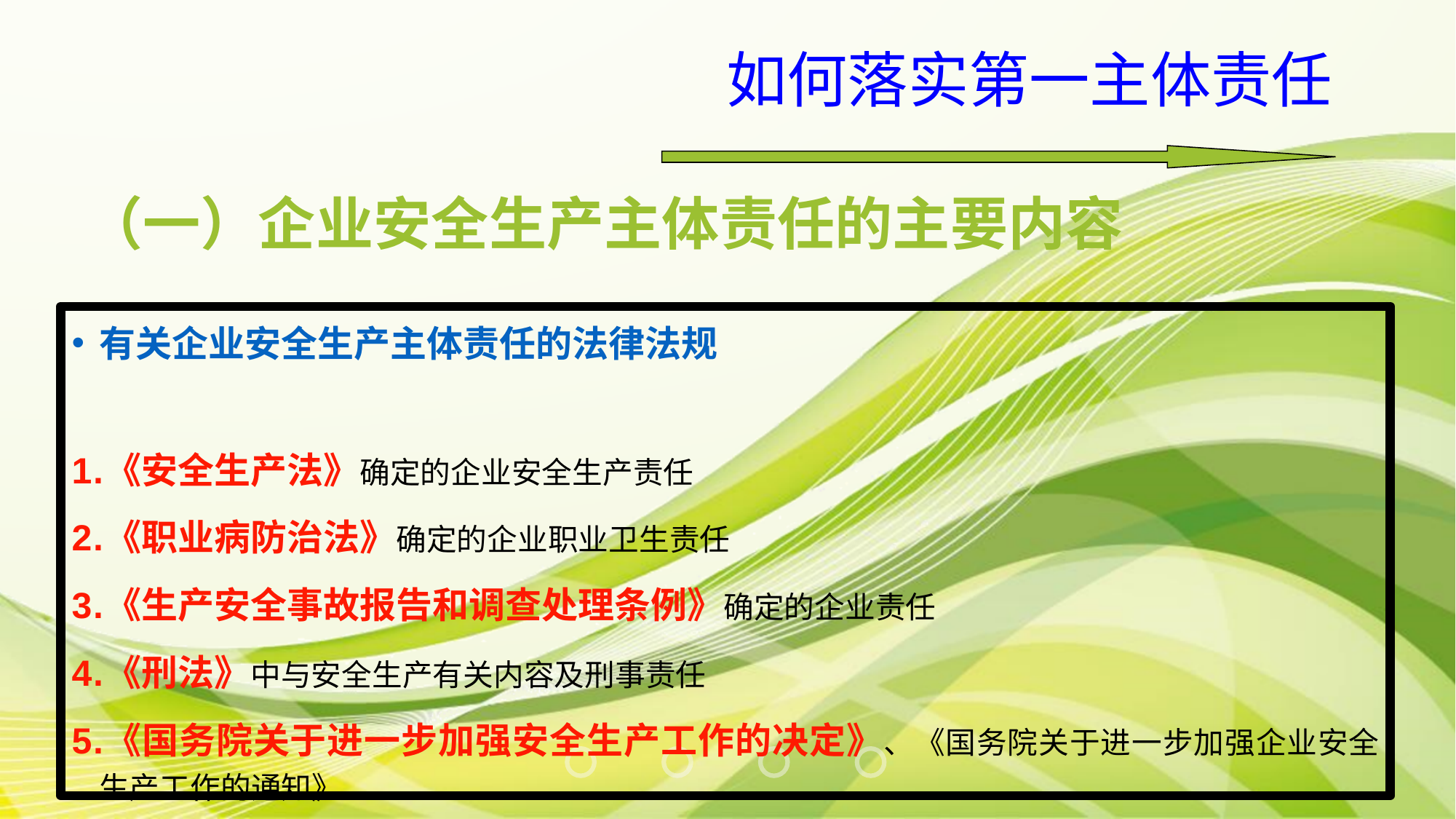

如何落实第一主体责任

（一）企业安全生产主体责任的主要内容
有关企业安全生产主体责任的法律法规

《安全生产法》确定的企业安全生产责任
《职业病防治法》确定的企业职业卫生责任
《生产安全事故报告和调查处理条例》确定的企业责任
《刑法》中与安全生产有关内容及刑事责任
《国务院关于进一步加强安全生产工作的决定》、《国务院关于进一步加强企业安全生产工作的通知》
其它法律法规有关要求